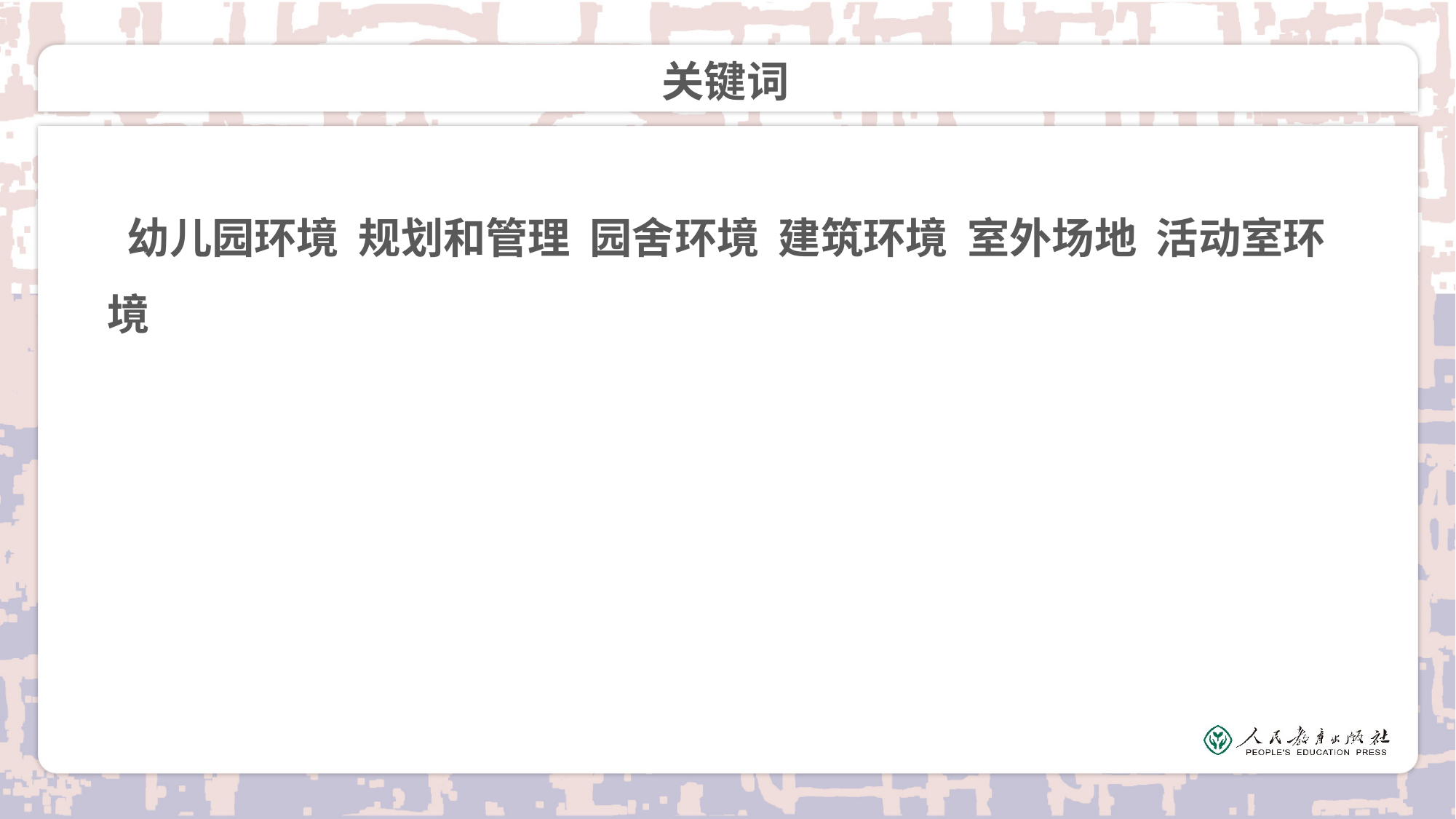

# 关键词
 幼儿园环境  规划和管理  园舍环境  建筑环境  室外场地  活动室环境